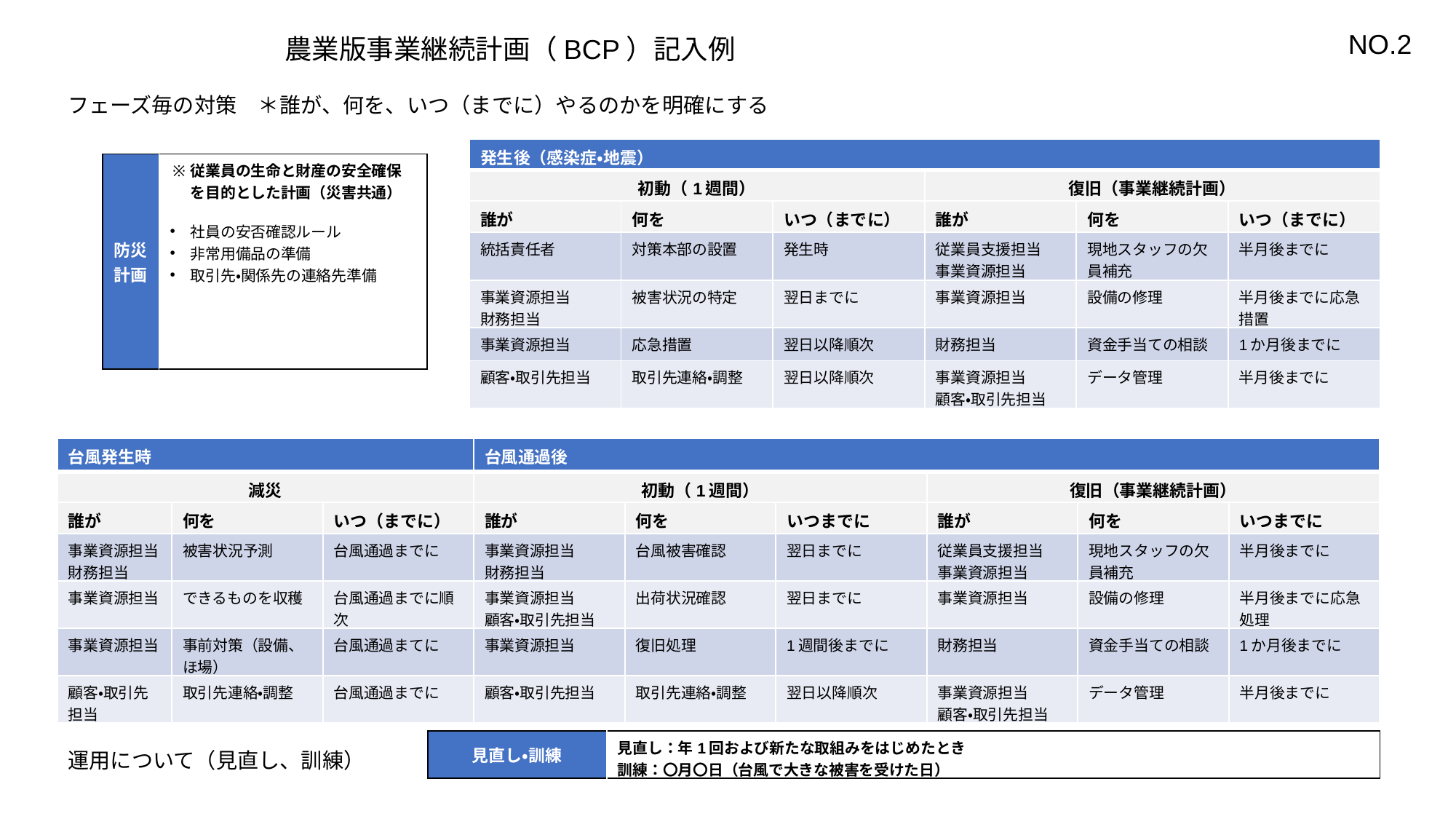

NO.2
農業版事業継続計画（BCP）記入例
フェーズ毎の対策　＊誰が、何を、いつ（までに）やるのかを明確にする
| 発生後（感染症・地震） |  |  |  |  |  |
| --- | --- | --- | --- | --- | --- |
| 初動（1週間） |  |  | 復旧（事業継続計画） |  |  |
| 誰が | 何を | いつ（までに） | 誰が | 何を | いつ（までに） |
| 統括責任者 | 対策本部の設置 | 発生時 | 従業員支援担当 事業資源担当 | 現地スタッフの欠員補充 | 半月後までに |
| 事業資源担当 財務担当 | 被害状況の特定 | 翌日までに | 事業資源担当 | 設備の修理 | 半月後までに応急措置 |
| 事業資源担当 | 応急措置 | 翌日以降順次 | 財務担当 | 資金手当ての相談 | 1か月後までに |
| 顧客・取引先担当 | 取引先連絡・調整 | 翌日以降順次 | 事業資源担当 顧客・取引先担当 | データ管理 | 半月後までに |
| 防災計画 | 従業員の生命と財産の安全確保を目的とした計画（災害共通） 社員の安否確認ルール 非常用備品の準備 取引先・関係先の連絡先準備 |
| --- | --- |
| 台風発生時 |  |  | 台風通過後 |  |  |  |  |  |
| --- | --- | --- | --- | --- | --- | --- | --- | --- |
| 減災 |  |  | 初動（1週間） |  |  | 復旧（事業継続計画） |  |  |
| 誰が | 何を | いつ（までに） | 誰が | 何を | いつまでに | 誰が | 何を | いつまでに |
| 事業資源担当 財務担当 | 被害状況予測 | 台風通過までに | 事業資源担当 財務担当 | 台風被害確認 | 翌日までに | 従業員支援担当 事業資源担当 | 現地スタッフの欠員補充 | 半月後までに |
| 事業資源担当 | できるものを収穫 | 台風通過までに順次 | 事業資源担当 顧客・取引先担当 | 出荷状況確認 | 翌日までに | 事業資源担当 | 設備の修理 | 半月後までに応急処理 |
| 事業資源担当 | 事前対策（設備、ほ場） | 台風通過まてに | 事業資源担当 | 復旧処理 | 1週間後までに | 財務担当 | 資金手当ての相談 | 1か月後までに |
| 顧客・取引先担当 | 取引先連絡・調整 | 台風通過までに | 顧客・取引先担当 | 取引先連絡・調整 | 翌日以降順次 | 事業資源担当 顧客・取引先担当 | データ管理 | 半月後までに |
| 見直し・訓練 | 見直し：年1回および新たな取組みをはじめたとき 訓練：〇月〇日（台風で大きな被害を受けた日） |
| --- | --- |
運用について（見直し、訓練）